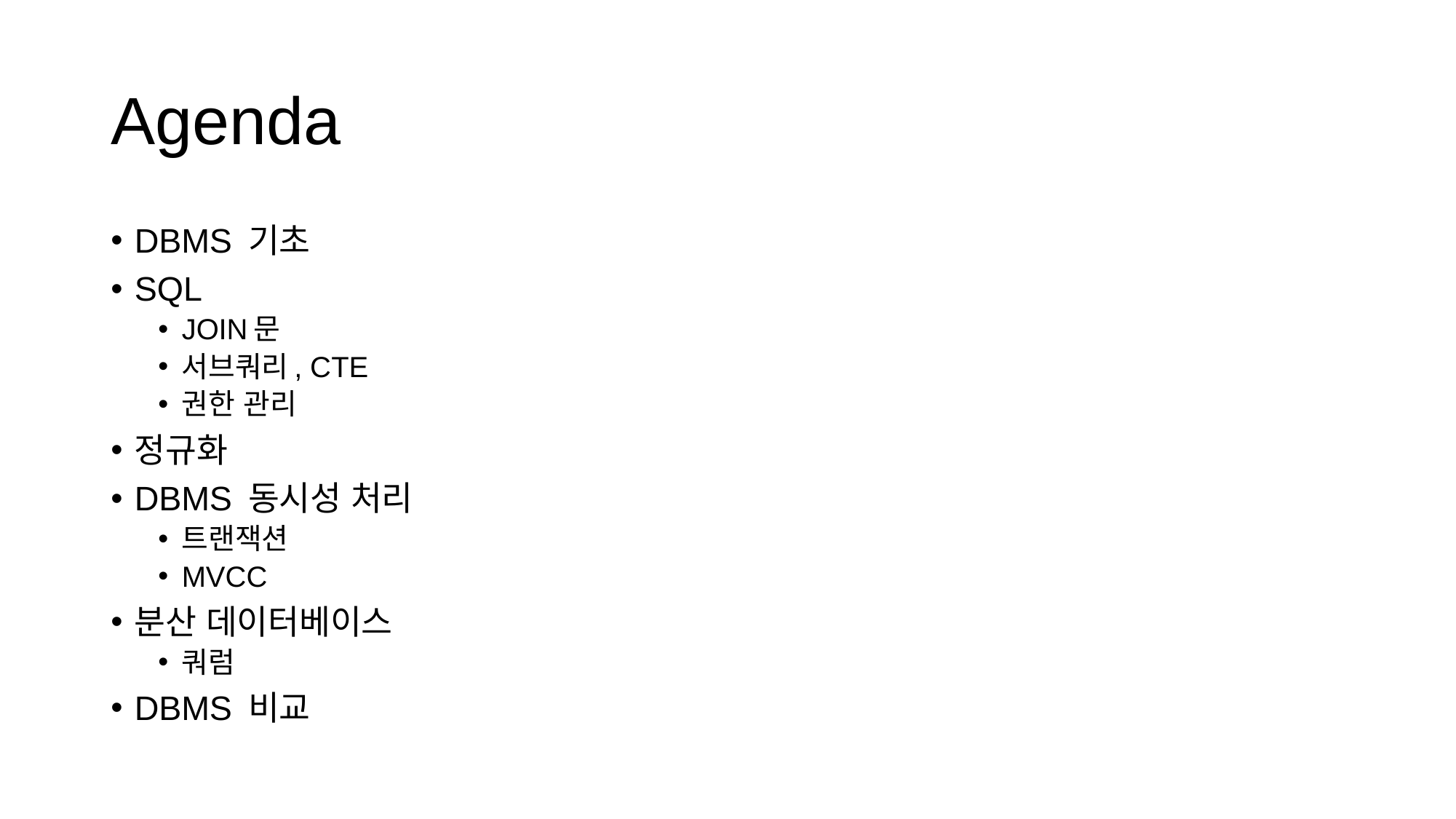

# Agenda
DBMS 기초
SQL
JOIN문
서브쿼리, CTE
권한 관리
정규화
DBMS 동시성 처리
트랜잭션
MVCC
분산 데이터베이스
쿼럼
DBMS 비교